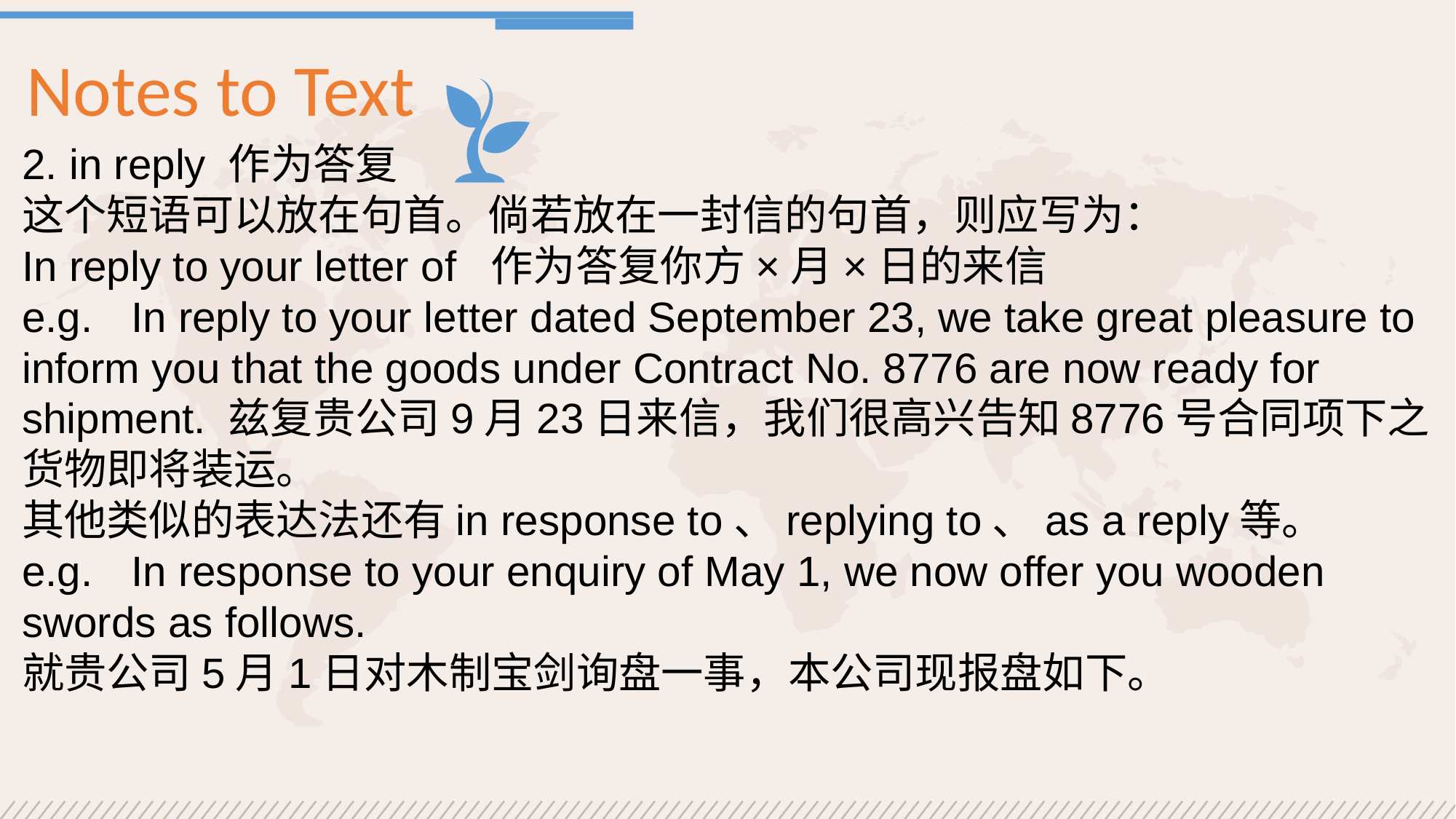

Notes to Text

2. in reply 作为答复
这个短语可以放在句首。倘若放在一封信的句首，则应写为：
In reply to your letter of  作为答复你方×月×日的来信
e.g.	In reply to your letter dated September 23, we take great pleasure to inform you that the goods under Contract No. 8776 are now ready for shipment. 兹复贵公司9月23日来信，我们很高兴告知8776号合同项下之货物即将装运。
其他类似的表达法还有in response to、replying to、as a reply等。
e.g.	In response to your enquiry of May 1, we now offer you wooden swords as follows.
就贵公司5月1日对木制宝剑询盘一事，本公司现报盘如下。